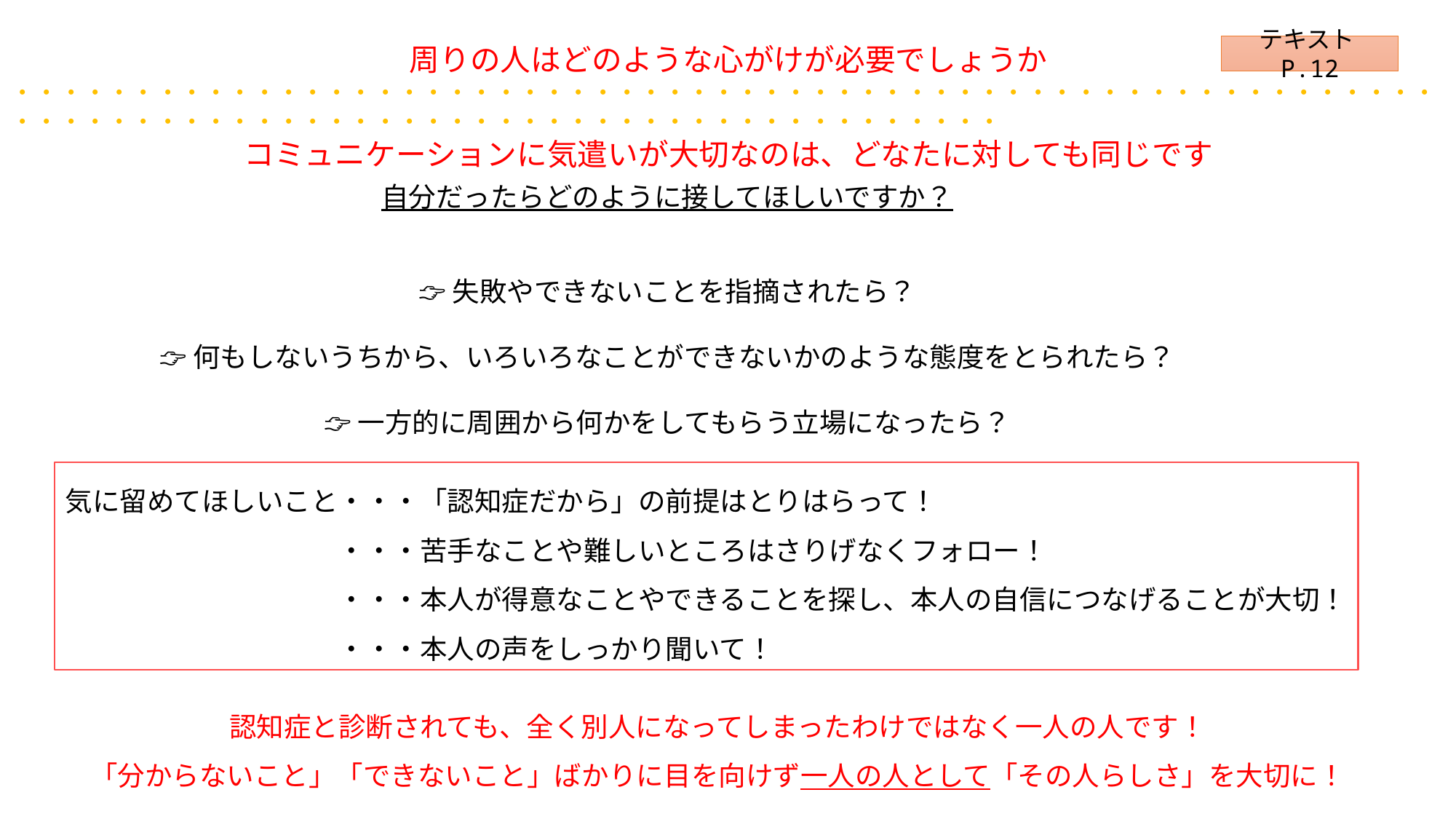

周りの人はどのような心がけが必要でしょうか
・・・・・・・・・・・・・・・・・・・・・・・・・・・・・・・・・・・・・・・・・・・・・・・・・・・・・・・・・・・・・・・・・・・・・・・・・・・・・・・・・・・・・・・・・・・・・・・・・・・・
コミュニケーションに気遣いが大切なのは、どなたに対しても同じです
テキストP.12

自分だったらどのように接してほしいですか？

👉失敗やできないことを指摘されたら？
👉何もしないうちから、いろいろなことができないかのような態度をとられたら？
👉一方的に周囲から何かをしてもらう立場になったら？
気に留めてほしいこと・・・「認知症だから」の前提はとりはらって！
　　　　　　　　　　・・・苦手なことや難しいところはさりげなくフォロー！
　　　　　　　　　　・・・本人が得意なことやできることを探し、本人の自信につなげることが大切！
　　　　　　　　　　・・・本人の声をしっかり聞いて！
認知症と診断されても、全く別人になってしまったわけではなく一人の人です！
「分からないこと」「できないこと」ばかりに目を向けず一人の人として「その人らしさ」を大切に！